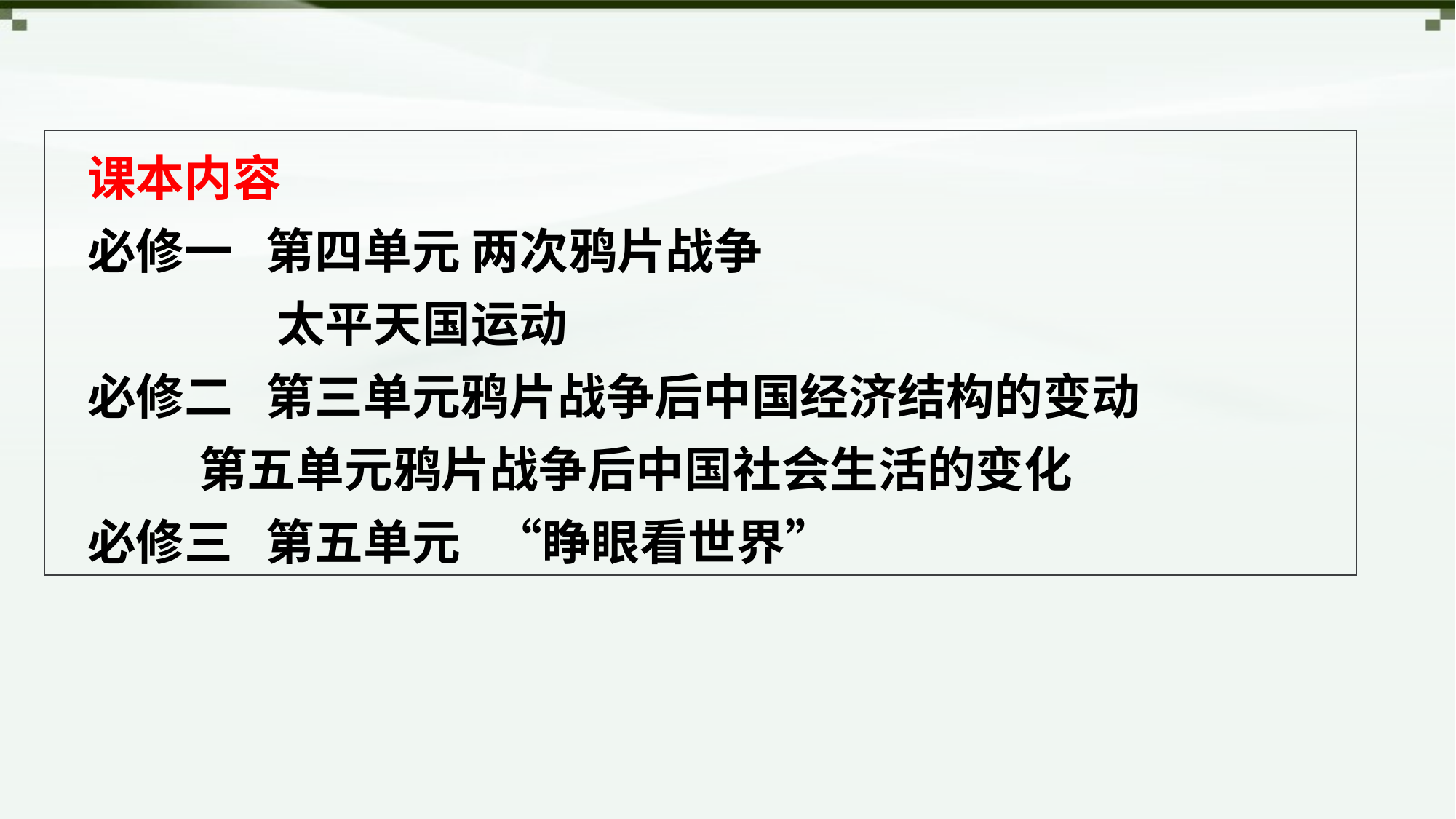

课本内容
必修一   第四单元 两次鸦片战争
                太平天国运动
必修二   第三单元鸦片战争后中国经济结构的变动
         第五单元鸦片战争后中国社会生活的变化
必修三   第五单元   “睁眼看世界”